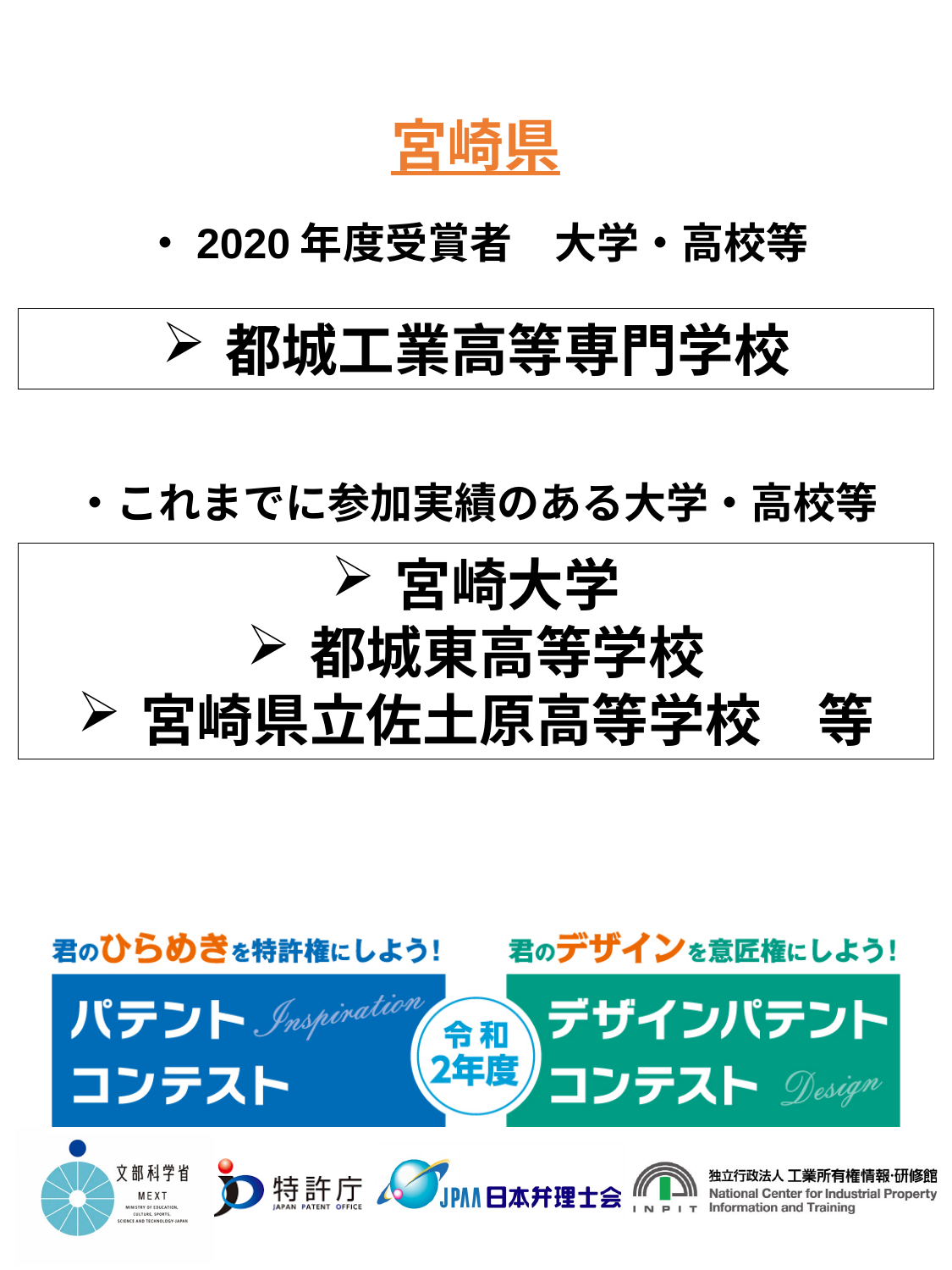

宮崎県
・2020年度受賞者　大学・高校等
都城工業高等専門学校
・これまでに参加実績のある大学・高校等
宮崎大学
都城東高等学校
宮崎県立佐土原高等学校　等